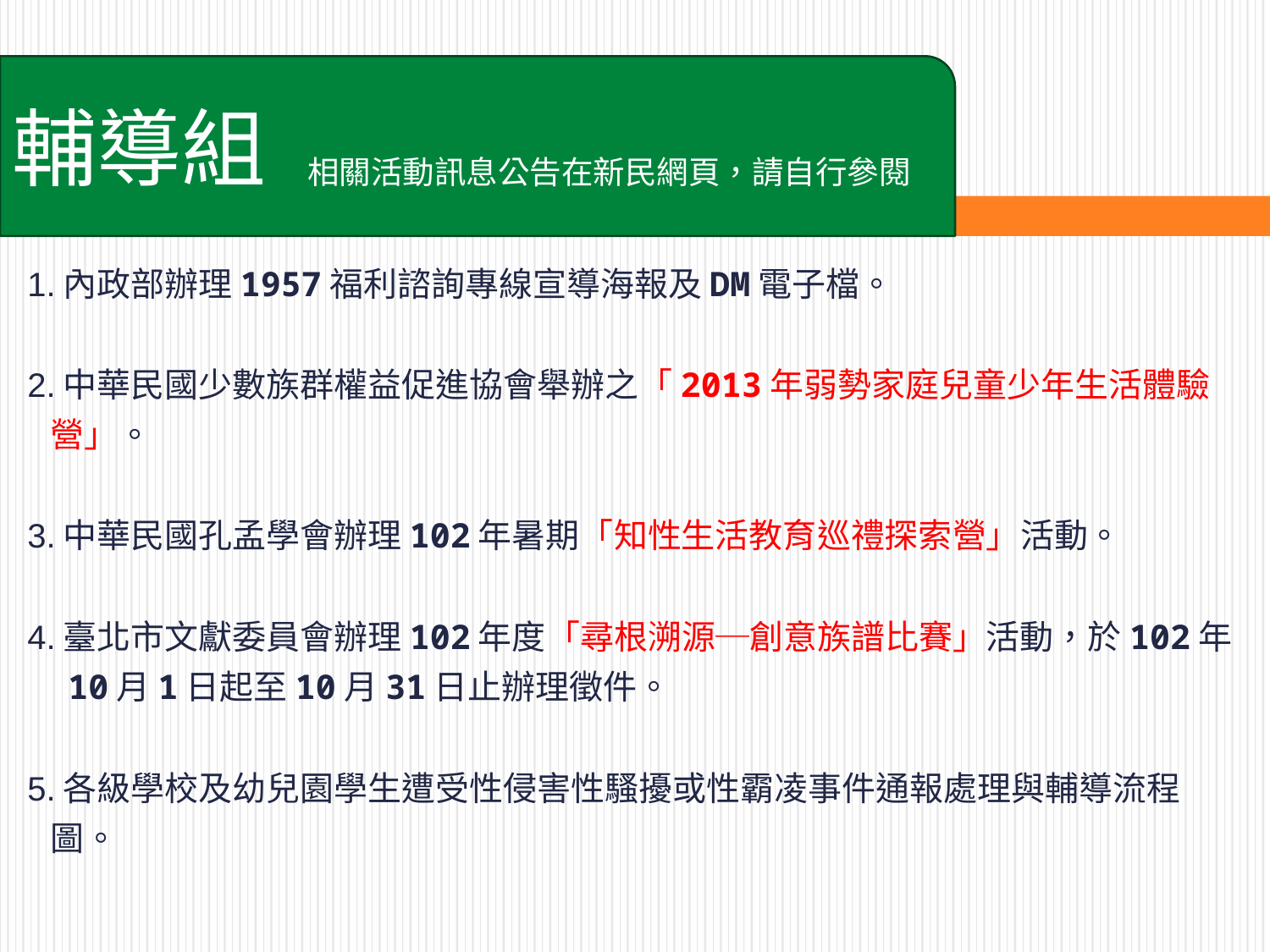

輔導組
相關活動訊息公告在新民網頁，請自行參閱

1.內政部辦理1957福利諮詢專線宣導海報及DM電子檔。

2.中華民國少數族群權益促進協會舉辦之「2013年弱勢家庭兒童少年生活體驗
  營」。

3.中華民國孔孟學會辦理102年暑期「知性生活教育巡禮探索營」活動。

4.臺北市文獻委員會辦理102年度「尋根溯源─創意族譜比賽」活動，於102年
  10月1日起至10月31日止辦理徵件。

5.各級學校及幼兒園學生遭受性侵害性騷擾或性霸凌事件通報處理與輔導流程
  圖。